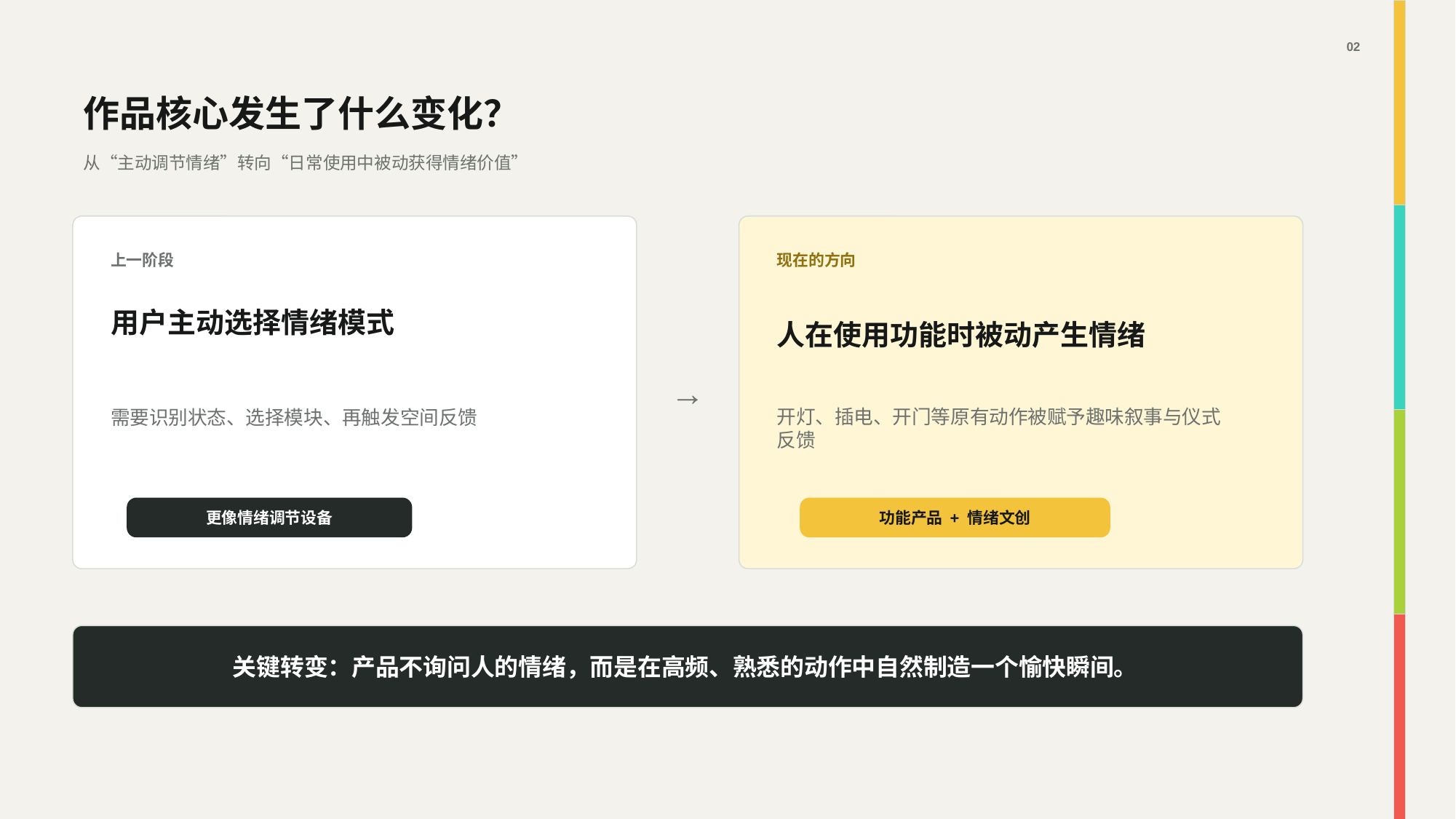

02
作品核心发生了什么变化？
从“主动调节情绪”转向“日常使用中被动获得情绪价值”

上一阶段
现在的方向
用户主动选择情绪模式
人在使用功能时被动产生情绪
→
需要识别状态、选择模块、再触发空间反馈
开灯、插电、开门等原有动作被赋予趣味叙事与仪式反馈

更像情绪调节设备

功能产品 + 情绪文创

关键转变：产品不询问人的情绪，而是在高频、熟悉的动作中自然制造一个愉快瞬间。